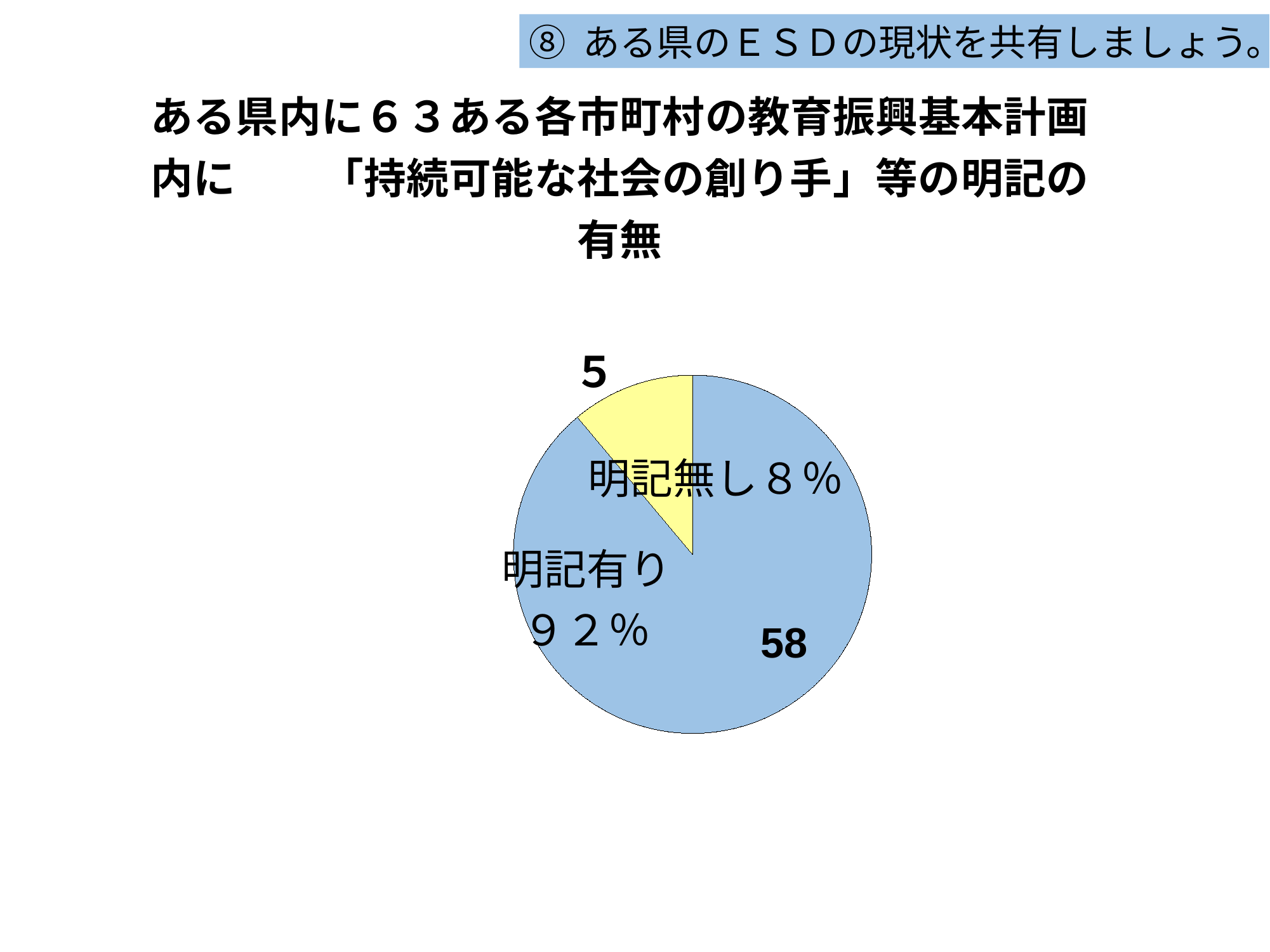

⑧ ある県のＥＳＤの現状を共有しましょう。

### Chart: ある県内に６３ある各市町村の教育振興基本計画内に　　「持続可能な社会の創り手」等の明記の有無

| Category |  |
|---|---|
| 有り | 56.0 |
| 無し | 7.0 |
５
58